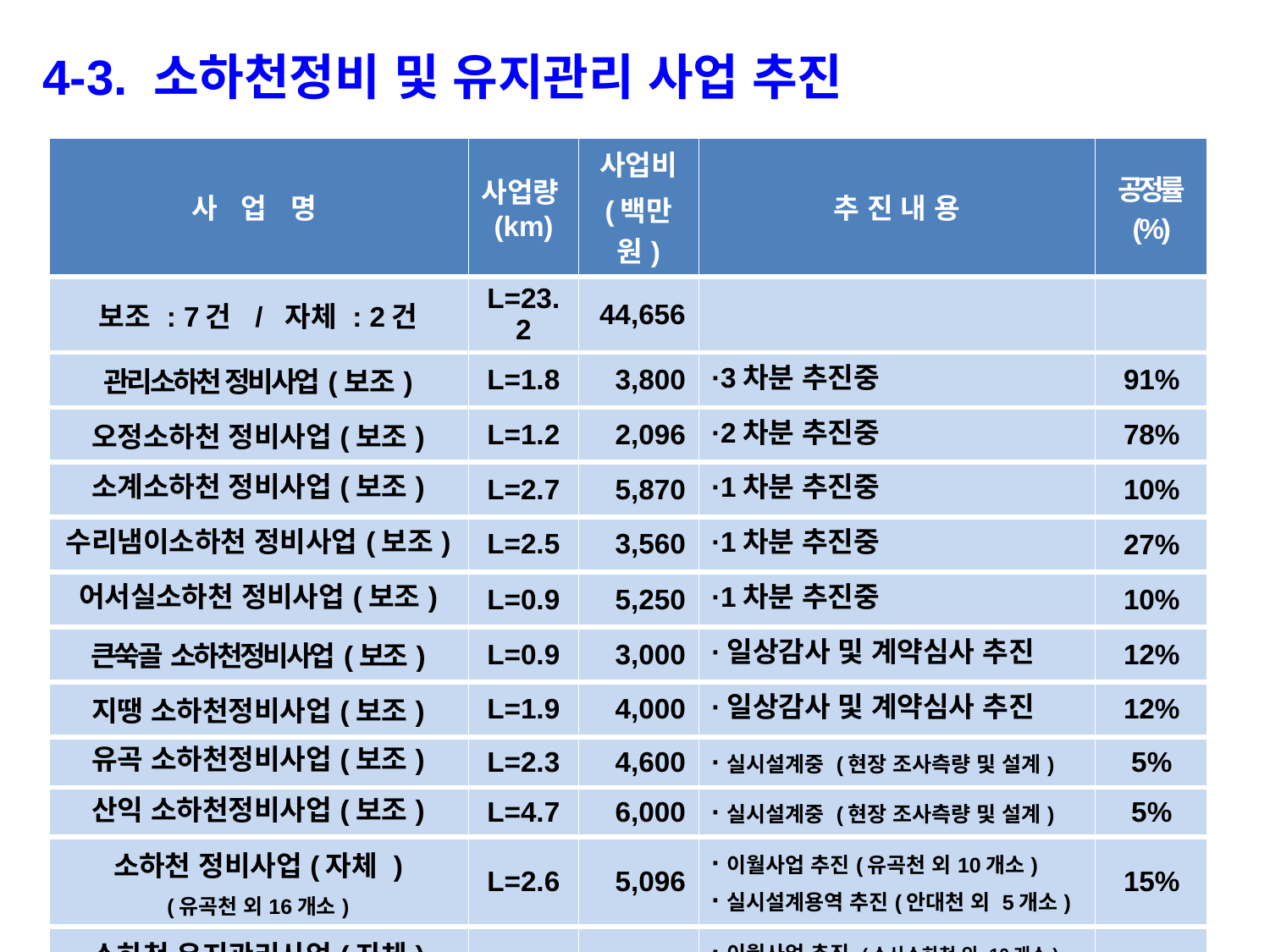

4-3. 소하천정비 및 유지관리 사업 추진

| 사 업 명 | 사업량(km) | 사업비 (백만원) | 추 진 내 용 | 공정률 (%) |
| --- | --- | --- | --- | --- |
| 보조 : 7건 / 자체 : 2건 | L=23.2 | 44,656 |  |  |
| 관리소하천 정비사업(보조) | L=1.8 | 3,800 | ·3차분 추진중 | 91% |
| 오정소하천 정비사업(보조) | L=1.2 | 2,096 | ·2차분 추진중 | 78% |
| 소계소하천 정비사업(보조) | L=2.7 | 5,870 | ·1차분 추진중 | 10% |
| 수리냄이소하천 정비사업(보조) | L=2.5 | 3,560 | ·1차분 추진중 | 27% |
| 어서실소하천 정비사업(보조) | L=0.9 | 5,250 | ·1차분 추진중 | 10% |
| 큰쑥골 소하천정비사업(보조) | L=0.9 | 3,000 | ·일상감사 및 계약심사 추진 | 12% |
| 지땡 소하천정비사업(보조) | L=1.9 | 4,000 | ·일상감사 및 계약심사 추진 | 12% |
| 유곡 소하천정비사업(보조) | L=2.3 | 4,600 | ·실시설계중 (현장 조사측량 및 설계) | 5% |
| 산익 소하천정비사업(보조) | L=4.7 | 6,000 | ·실시설계중 (현장 조사측량 및 설계) | 5% |
| 소하천 정비사업(자체 ) (유곡천 외16개소) | L=2.6 | 5,096 | ·이월사업 추진(유곡천 외10개소) ·실시설계용역 추진(안대천 외 5개소) | 15% |
| 소하천 유지관리사업(자체) (소사소하천 외25개소) | L=2.7 | 1,384 | ·이월사업 추진 (소사소하천 외 10개소) ·실시설계용역 추진(율소하천 외 14개소) | 10% |